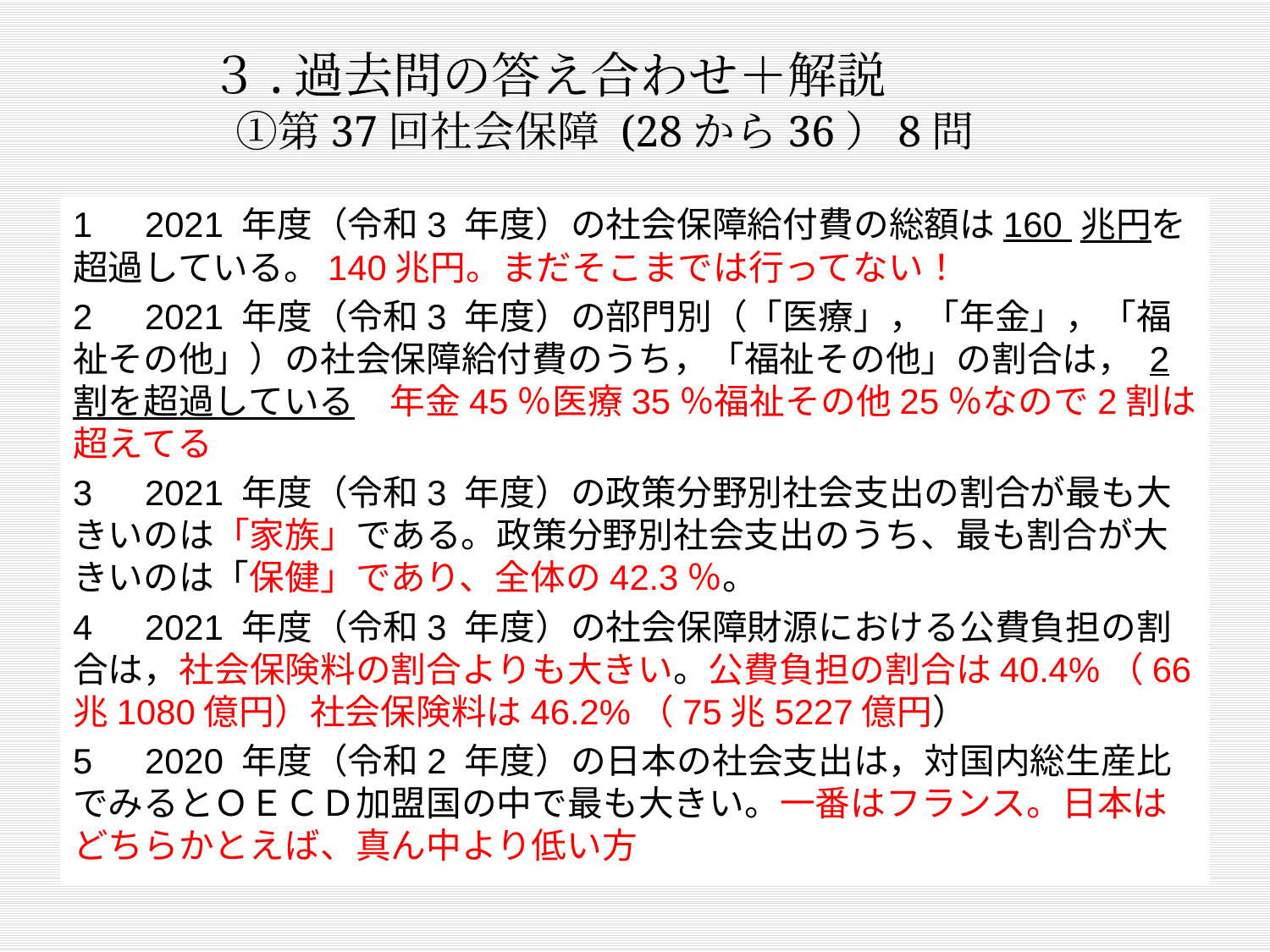

# ３.過去問の答え合わせ＋解説 　①第37回社会保障 (28から36）8問
1　2021 年度（令和3 年度）の社会保障給付費の総額は160 兆円を超過している。140兆円。まだそこまでは行ってない！
2　2021 年度（令和3 年度）の部門別（「医療」，「年金」，「福祉その他」）の社会保障給付費のうち，「福祉その他」の割合は， 2 割を超過している　年金45％医療35％福祉その他25％なので2割は超えてる
3　2021 年度（令和3 年度）の政策分野別社会支出の割合が最も大きいのは「家族」である。政策分野別社会支出のうち、最も割合が大きいのは「保健」であり、全体の42.3％。
4　2021 年度（令和3 年度）の社会保障財源における公費負担の割合は，社会保険料の割合よりも大きい。公費負担の割合は40.4%（66兆1080億円）社会保険料は46.2%（75兆5227億円）
5　2020 年度（令和2 年度）の日本の社会支出は，対国内総生産比でみるとＯＥＣＤ加盟国の中で最も大きい。一番はフランス。日本はどちらかとえば、真ん中より低い方
*ヒント：過疎地域の指定は、人口減少率だけでなく、高齢化率などの「人口要件」と、財政などの「財政要件」で決まるので、人口減少率だけで定義されるであればXになります。